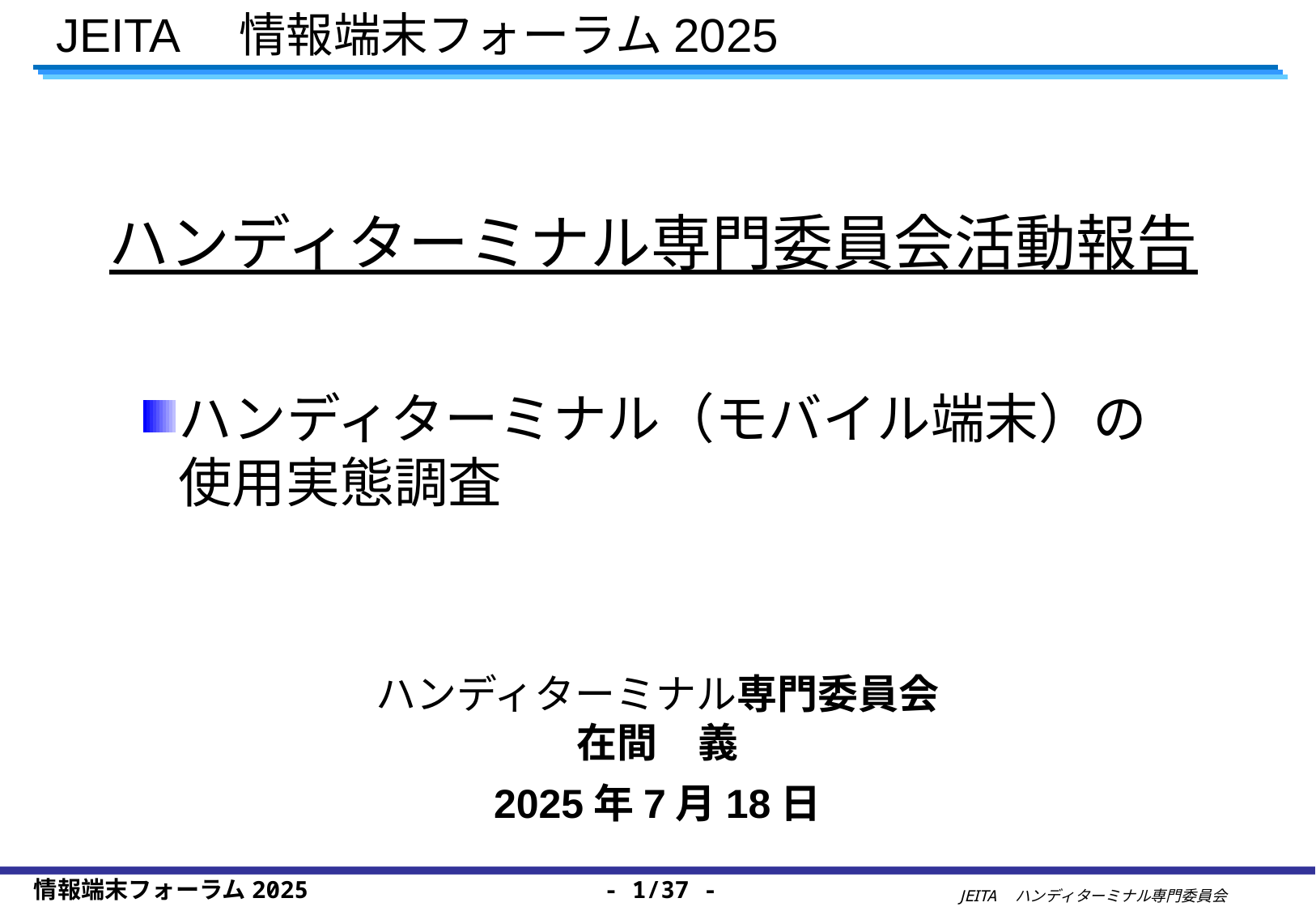

JEITA　情報端末フォーラム2025
ハンディターミナル専門委員会活動報告
ハンディターミナル（モバイル端末）の
  使用実態調査

ハンディターミナル専門委員会
在間　義
2025年7月18日